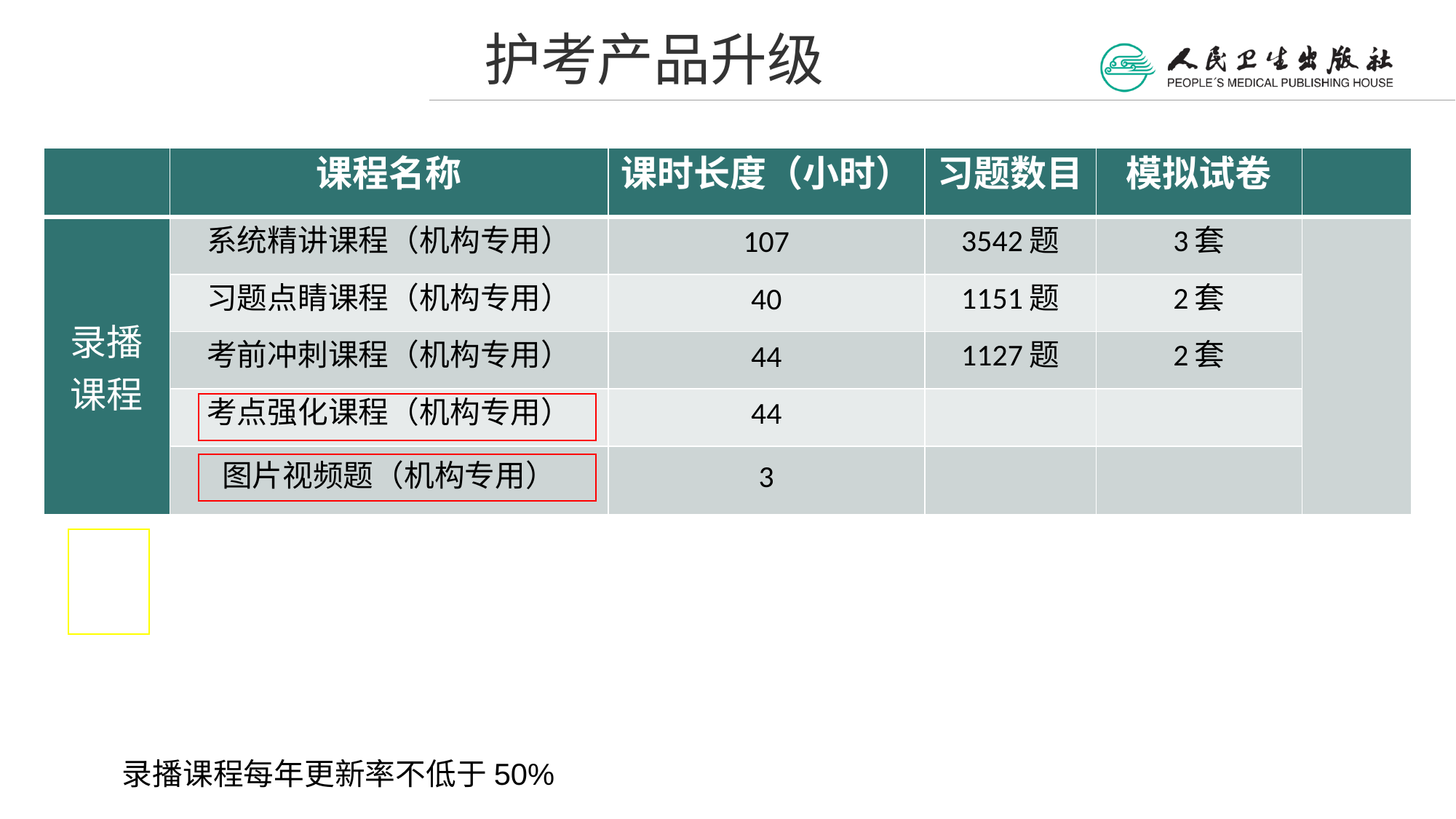

护考产品升级
|  | 课程名称 | 课时长度（小时） | 习题数目 | 模拟试卷 |  |
| --- | --- | --- | --- | --- | --- |
| 录播课程 | 系统精讲课程（机构专用） | 107 | 3542题 | 3套 |  |
|  | 习题点睛课程（机构专用） | 40 | 1151题 | 2套 |  |
|  | 考前冲刺课程（机构专用） | 44 | 1127题 | 2套 |  |
|  | 考点强化课程（机构专用） | 44 |  |  |  |
|  | 图片视频题（机构专用） | 3 |  |  |  |

录播课程每年更新率不低于50%